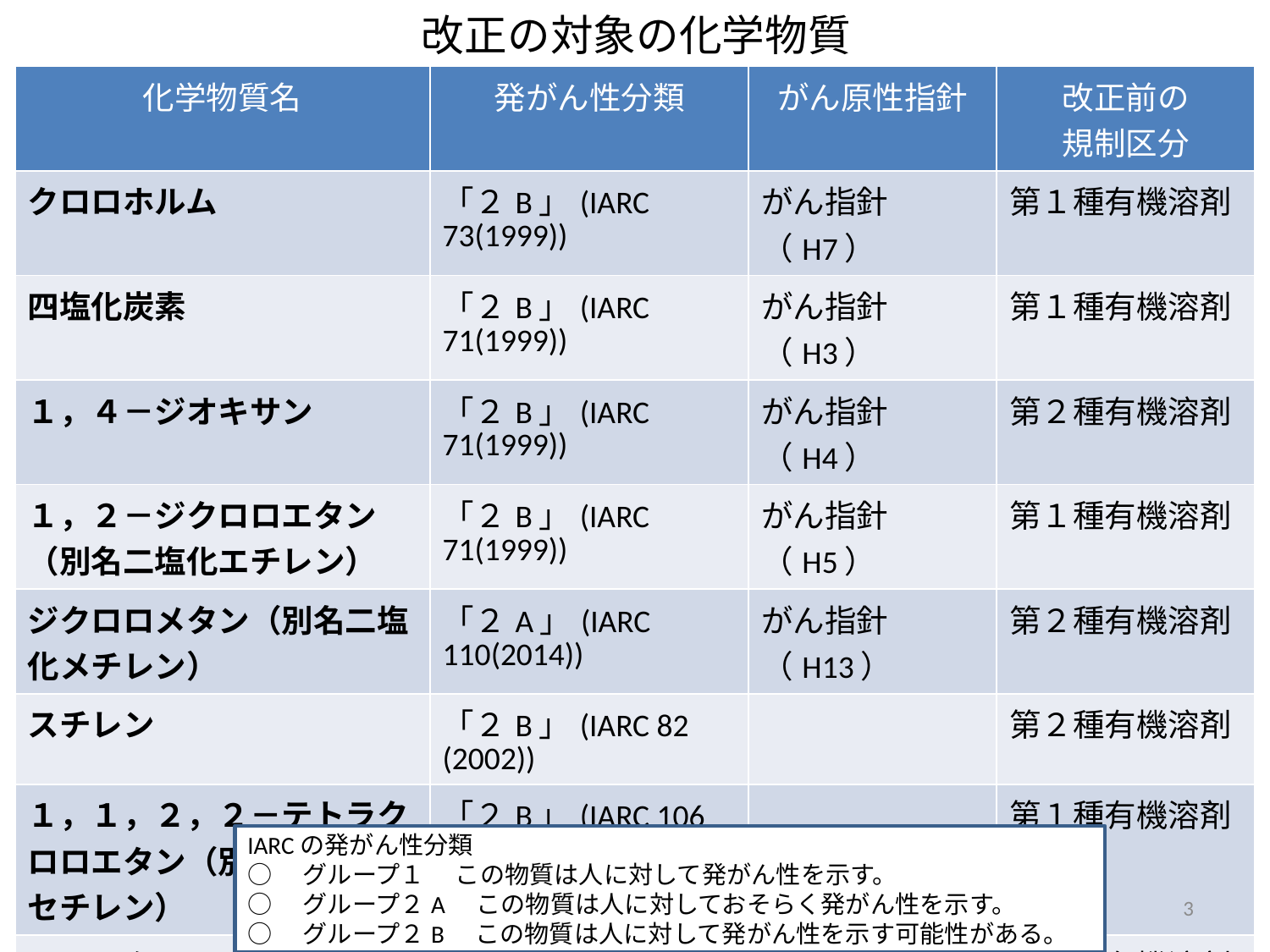

# 改正の対象の化学物質
| 化学物質名 | 発がん性分類 | がん原性指針 | 改正前の 規制区分 |
| --- | --- | --- | --- |
| クロロホルム | 「２B」(IARC 73(1999)) | がん指針（H7） | 第１種有機溶剤 |
| 四塩化炭素 | 「２B」(IARC 71(1999)) | がん指針（H3） | 第１種有機溶剤 |
| １，４－ジオキサン | 「２B」(IARC 71(1999)) | がん指針（H4） | 第２種有機溶剤 |
| １，２－ジクロロエタン（別名二塩化エチレン） | 「２B」(IARC 71(1999)) | がん指針（H5） | 第１種有機溶剤 |
| ジクロロメタン（別名二塩化メチレン） | 「２A」(IARC 110(2014)) | がん指針（H13） | 第２種有機溶剤 |
| スチレン | 「２B」(IARC 82 (2002)) |  | 第２種有機溶剤 |
| １，１，２，２－テトラクロロエタン（別名四塩化アセチレン） | 「２B」(IARC 106 (2014)) |  | 第１種有機溶剤 |
| テトラクロロエチレン（別名パークロルエチレン） | 「２A」(IARC63(1995)) | がん指針（H7） | 第２種有機溶剤 |
| トリクロロエチレン | 「１」(IARC 106 (2014)) |  | 第１種有機溶剤 |
| メチルイソブチルケトン | 「２B」(IARC 101(2013)) |  | 第２種有機溶剤 |
IARCの発がん性分類
○　グループ１　 この物質は人に対して発がん性を示す。
○　グループ２A　この物質は人に対しておそらく発がん性を示す。
○　グループ２B　この物質は人に対して発がん性を示す可能性がある。
3